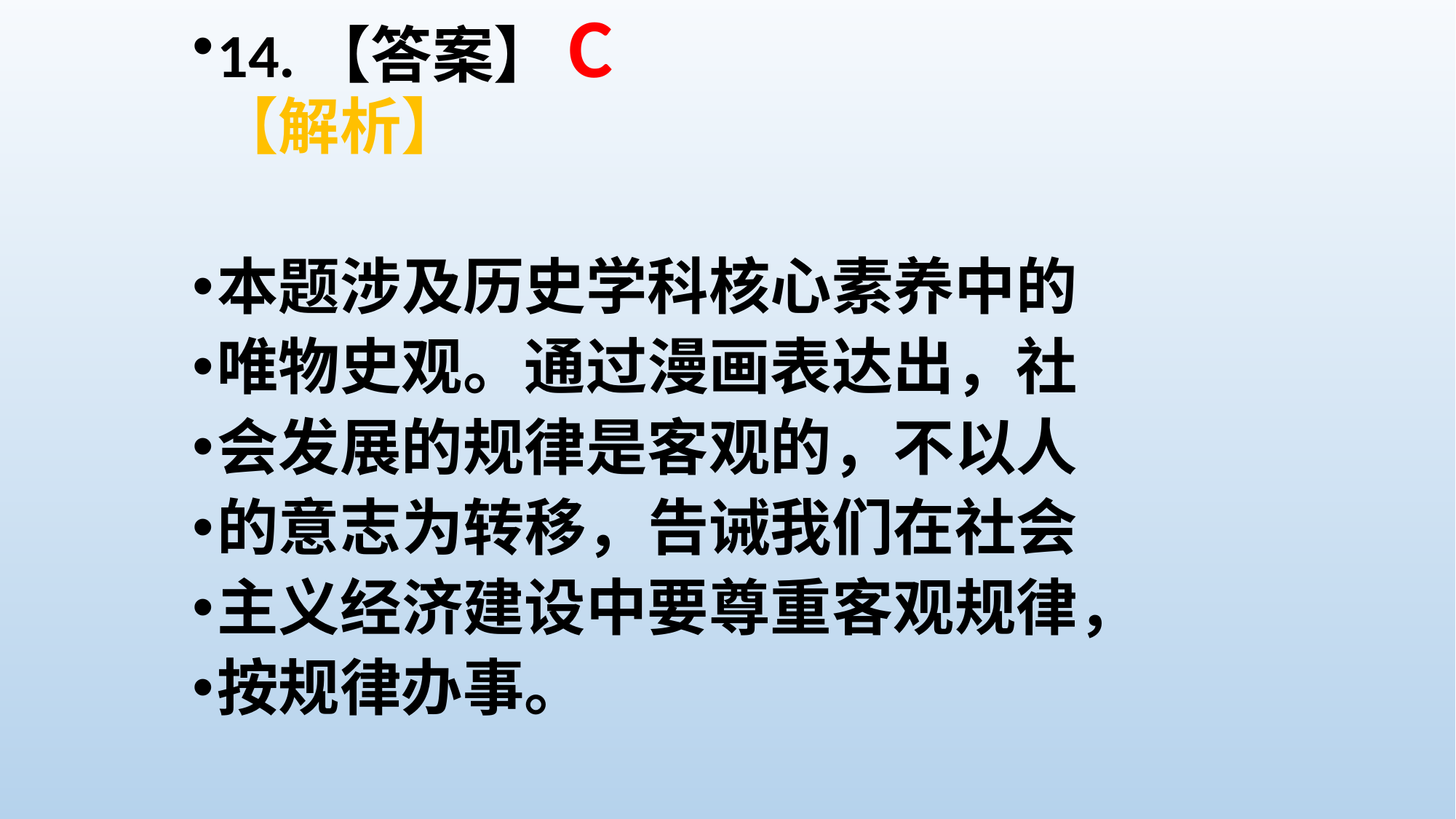

14.【答案】C
【解析】

本题涉及历史学科核心素养中的
唯物史观。通过漫画表达出，社
会发展的规律是客观的，不以人
的意志为转移，告诫我们在社会
主义经济建设中要尊重客观规律，
按规律办事。
#